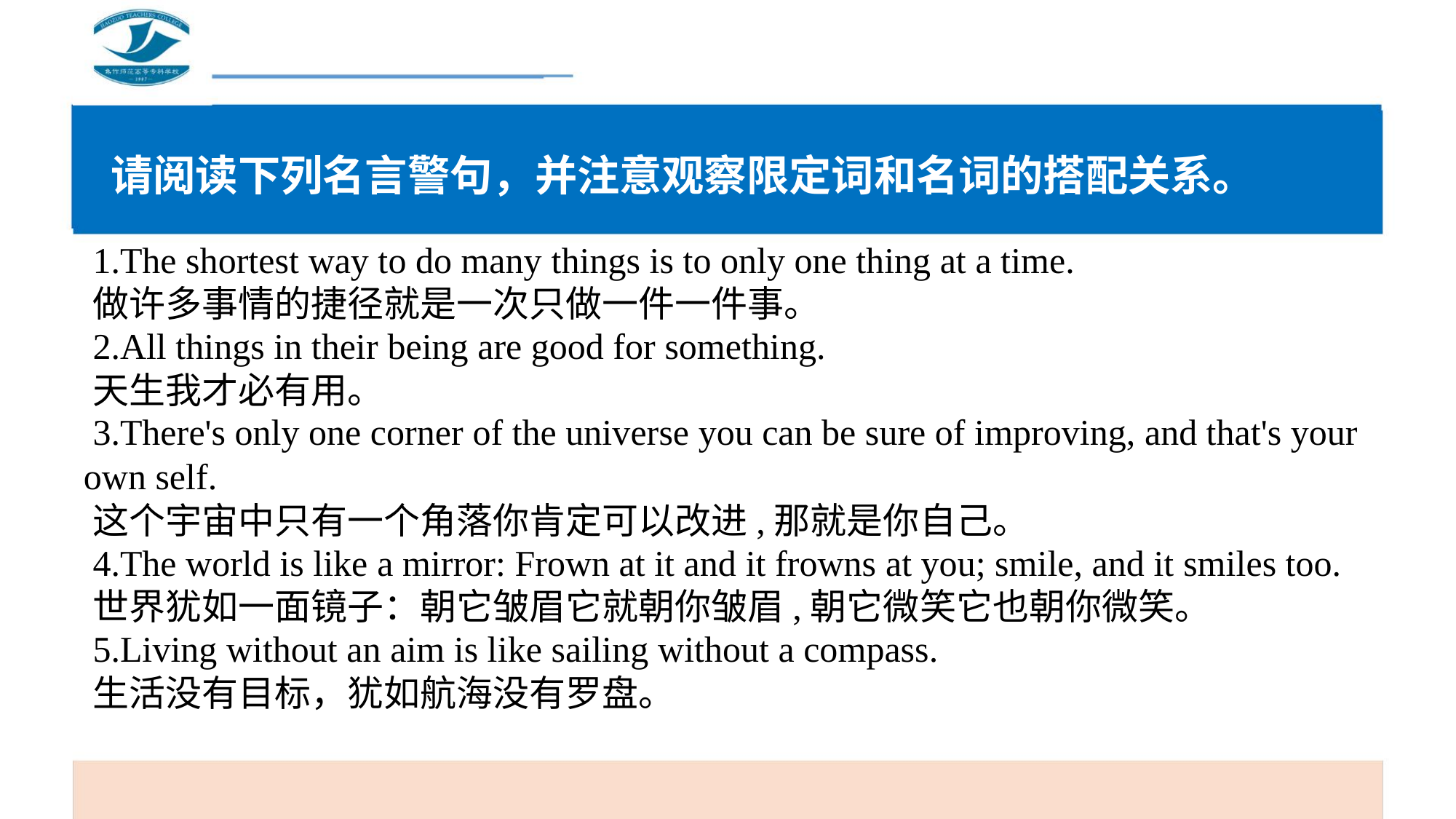

请阅读下列名言警句，并注意观察限定词和名词的搭配关系。
1.The shortest way to do many things is to only one thing at a time.
做许多事情的捷径就是一次只做一件一件事。
2.All things in their being are good for something.
天生我才必有用。
3.There's only one corner of the universe you can be sure of improving, and that's your
own self.
这个宇宙中只有一个角落你肯定可以改进,那就是你自己。
4.The world is like a mirror: Frown at it and it frowns at you; smile, and it smiles too.
世界犹如一面镜子：朝它皱眉它就朝你皱眉,朝它微笑它也朝你微笑。
5.Living without an aim is like sailing without a compass.
生活没有目标，犹如航海没有罗盘。